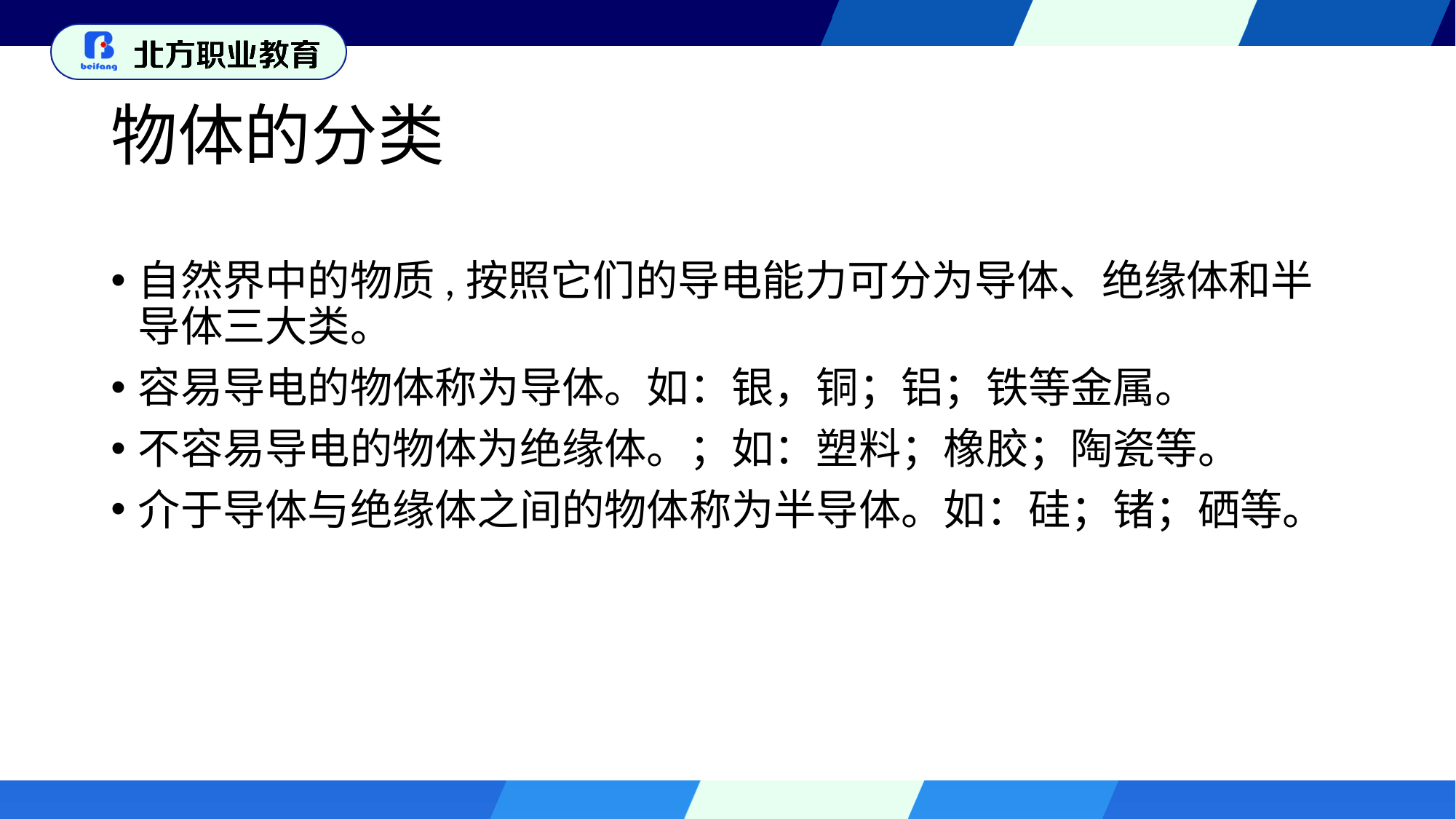

# 物体的分类
自然界中的物质,按照它们的导电能力可分为导体、绝缘体和半导体三大类。
容易导电的物体称为导体。如：银，铜；铝；铁等金属。
不容易导电的物体为绝缘体。；如：塑料；橡胶；陶瓷等。
介于导体与绝缘体之间的物体称为半导体。如：硅；锗；硒等。